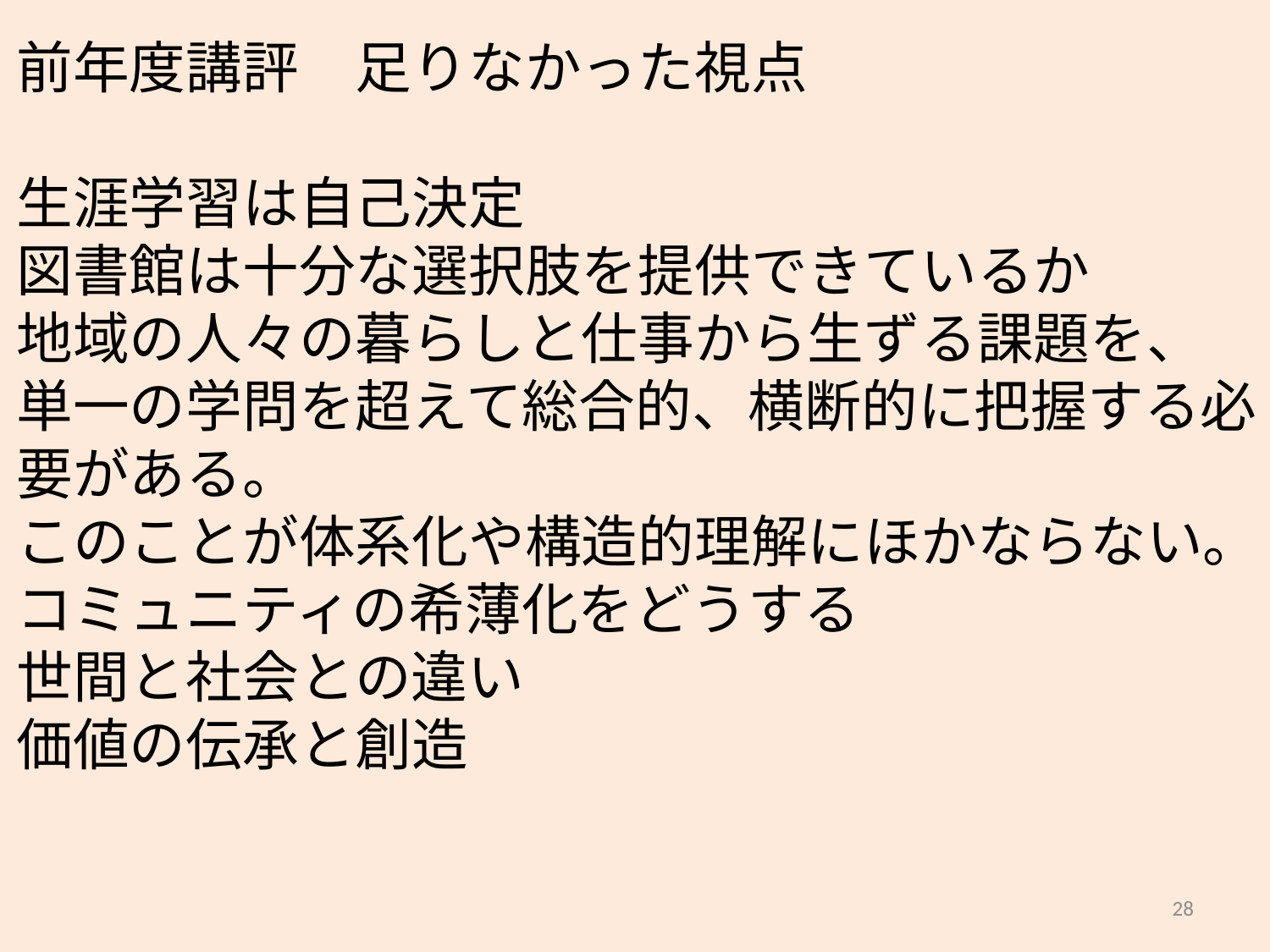

前年度講評　足りなかった視点

生涯学習は自己決定
図書館は十分な選択肢を提供できているか
地域の人々の暮らしと仕事から生ずる課題を、単一の学問を超えて総合的、横断的に把握する必要がある。
このことが体系化や構造的理解にほかならない。
コミュニティの希薄化をどうする
世間と社会との違い
価値の伝承と創造

28